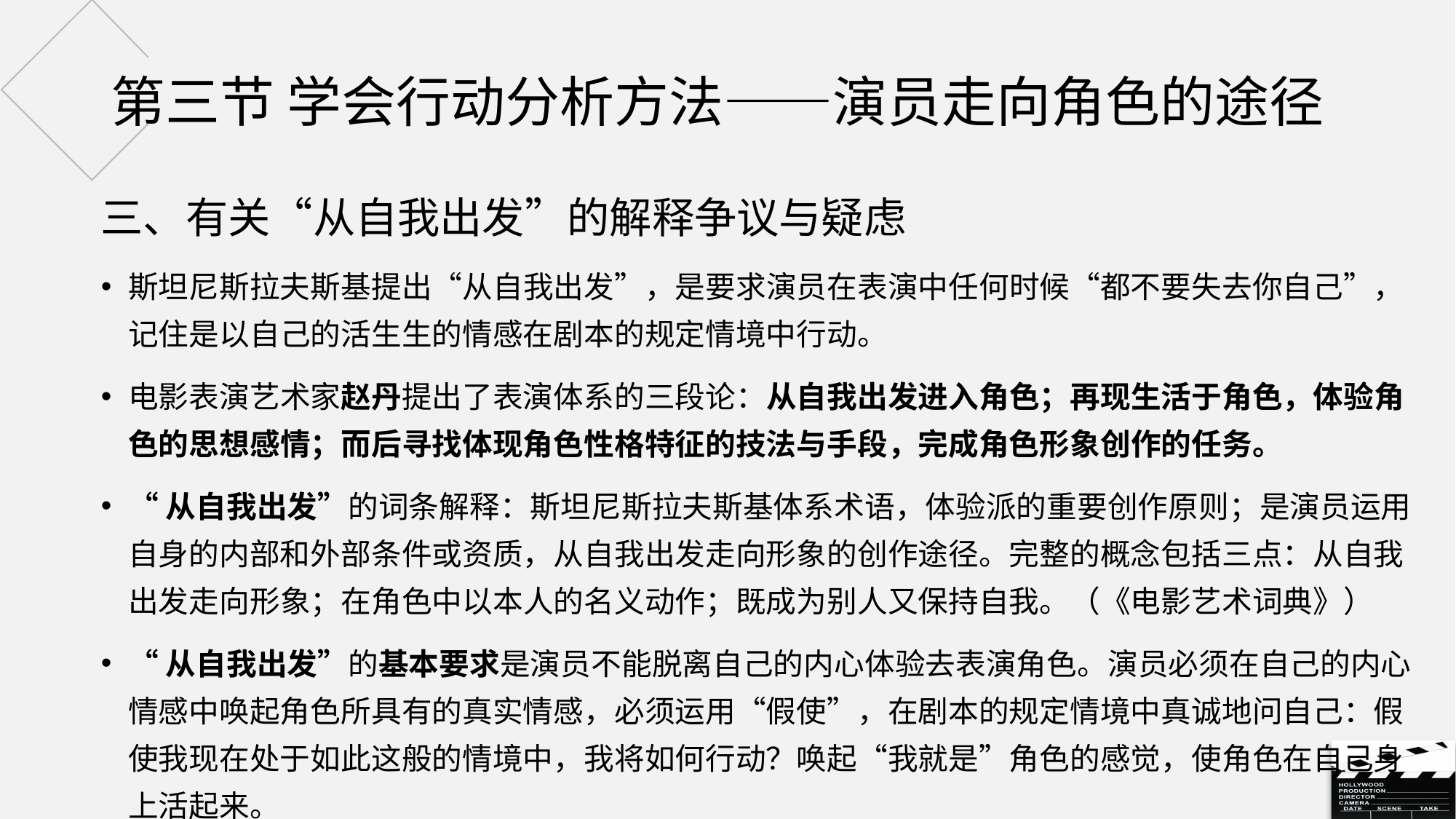

# 第三节 学会行动分析方法——演员走向角色的途径
三、有关“从自我出发”的解释争议与疑虑
斯坦尼斯拉夫斯基提出“从自我出发”，是要求演员在表演中任何时候“都不要失去你自己”，记住是以自己的活生生的情感在剧本的规定情境中行动。
电影表演艺术家赵丹提出了表演体系的三段论：从自我出发进入角色；再现生活于角色，体验角色的思想感情；而后寻找体现角色性格特征的技法与手段，完成角色形象创作的任务。
“从自我出发”的词条解释：斯坦尼斯拉夫斯基体系术语，体验派的重要创作原则；是演员运用自身的内部和外部条件或资质，从自我出发走向形象的创作途径。完整的概念包括三点：从自我出发走向形象；在角色中以本人的名义动作；既成为别人又保持自我。（《电影艺术词典》）
“从自我出发”的基本要求是演员不能脱离自己的内心体验去表演角色。演员必须在自己的内心情感中唤起角色所具有的真实情感，必须运用“假使”，在剧本的规定情境中真诚地问自己：假使我现在处于如此这般的情境中，我将如何行动？唤起“我就是”角色的感觉，使角色在自己身上活起来。